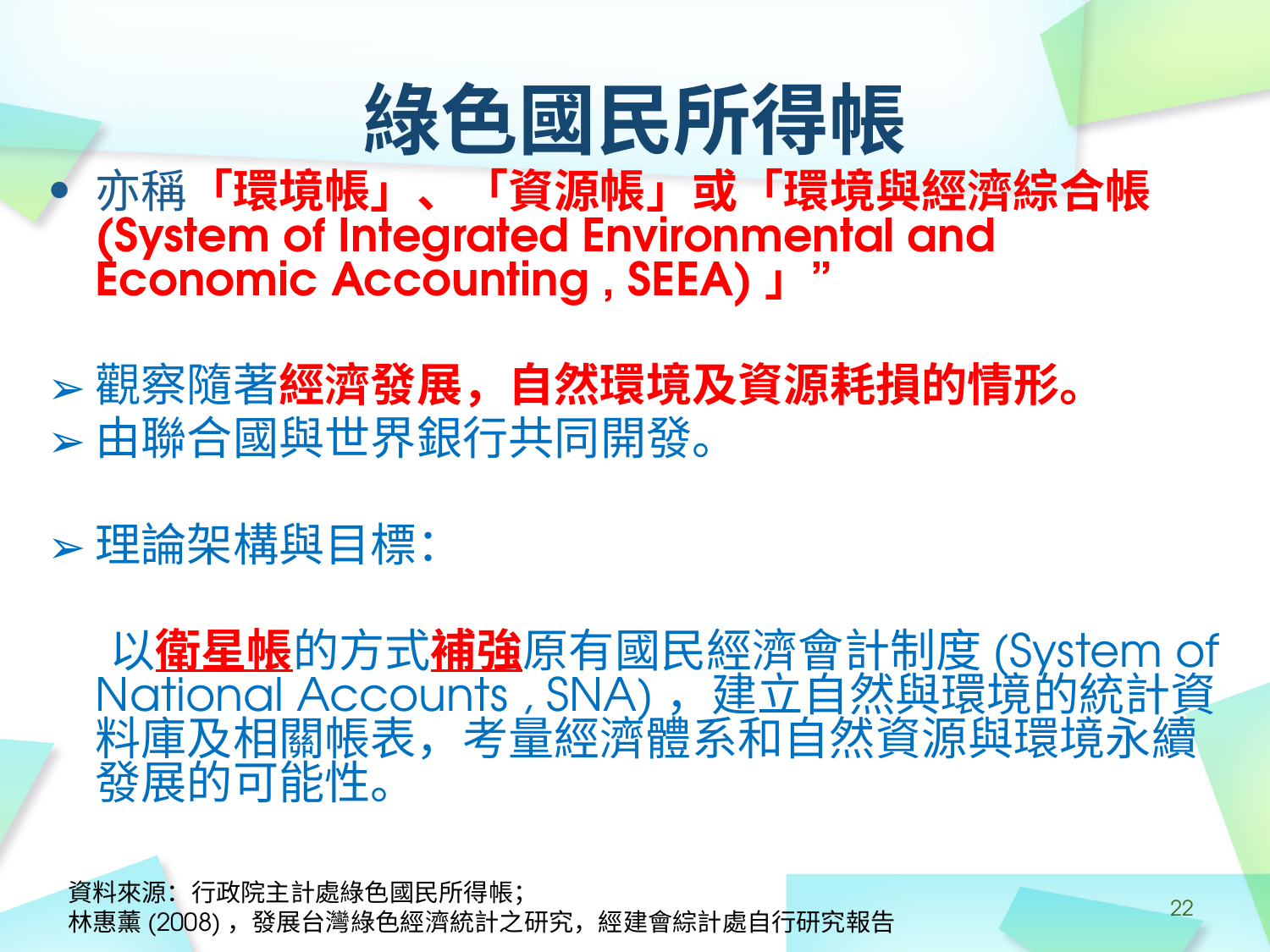

# 綠色國民所得帳
亦稱「環境帳」、「資源帳」或「環境與經濟綜合帳(System of Integrated Environmental and Economic Accounting , SEEA)」”

觀察隨著經濟發展，自然環境及資源耗損的情形。
由聯合國與世界銀行共同開發。

理論架構與目標：

    以衛星帳的方式補強原有國民經濟會計制度(System of National Accounts , SNA)，建立自然與環境的統計資料庫及相關帳表，考量經濟體系和自然資源與環境永續發展的可能性。

資料來源：行政院主計處綠色國民所得帳；
林惠薰(2008)，發展台灣綠色經濟統計之研究，經建會綜計處自行研究報告
22